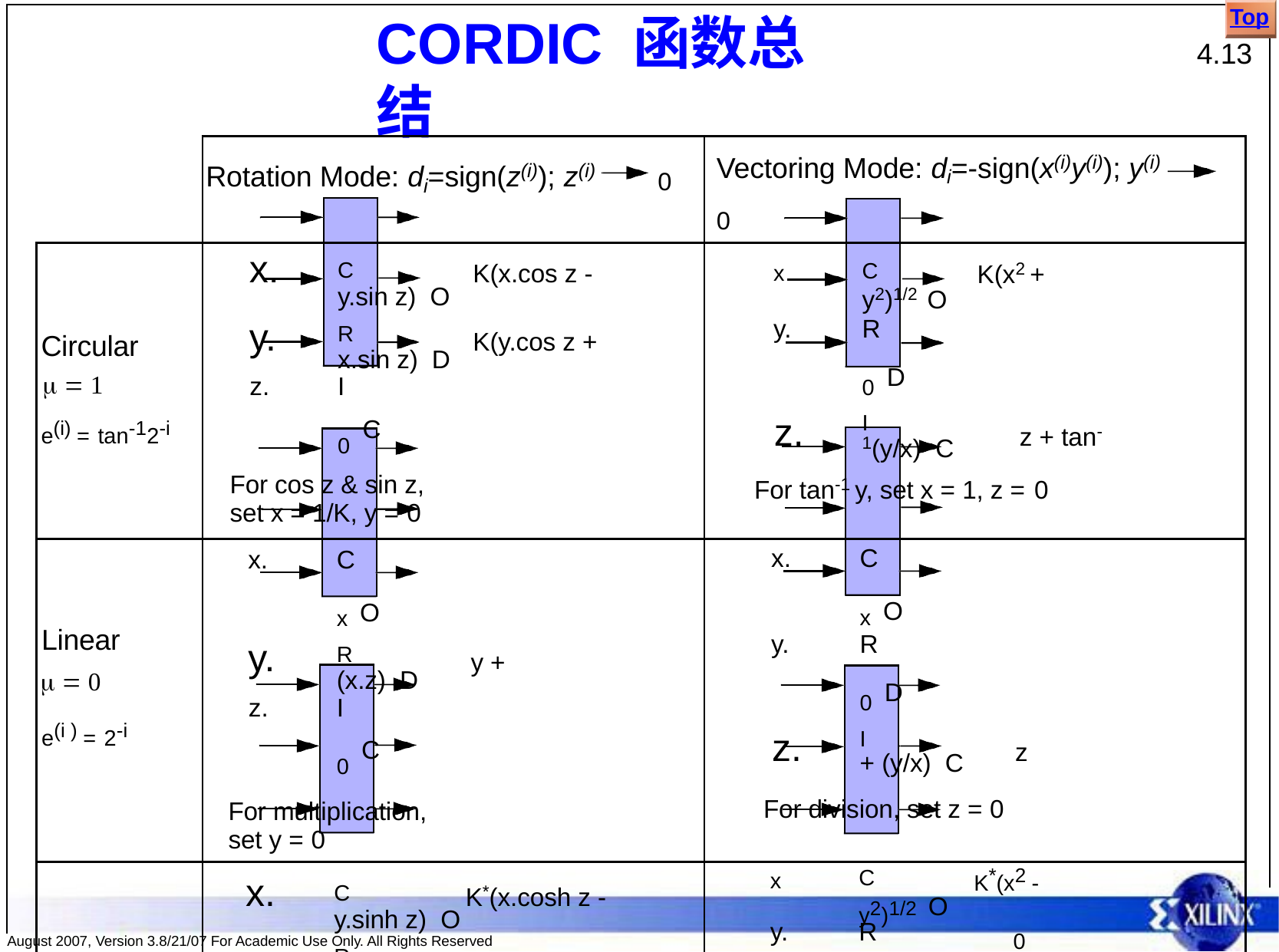

Top
# CORDIC 函数总结
4.13
|  | Rotation Mode: di=sign(z(i)); z(i) 0 | Vectoring Mode: di=-sign(x(i)y(i)); y(i) 0 |
| --- | --- | --- |
| Circular μ = 1 e(i) = tan-12-i | C K(x.cos z - y.sin z) O R K(y.cos z + x.sin z) D I 0 C For cos z & sin z, set x = 1/K, y = 0 | x C K(x2 + y2)1/2 O R 0 D I z + tan-1(y/x) C For tan-1 y, set x = 1, z = 0 |
| Linear μ = 0 e(i ) = 2-i | C x O R y + (x.z) D I 0 C For multiplication, set y = 0 | C x O R 0 D I z + (y/x) C For division, set z = 0 |
| Hyperbolic μ = −1 e(i) = tanh-12-i | C K\*(x.cosh z - y.sinh z) O R K\*(y.cosh z + x.sinh z) D I 0 C For cosh z & sinh z, set x = 1/K\*, y = 0 | x C K\*(x2 - y2)1/2 O R 0 D I z + tanh-1(y/x) C For tanh-1y, set x = 1, z = 0 |

August 2007, Version 3.8/21/07 For Academic Use Only. All Rights Reserved